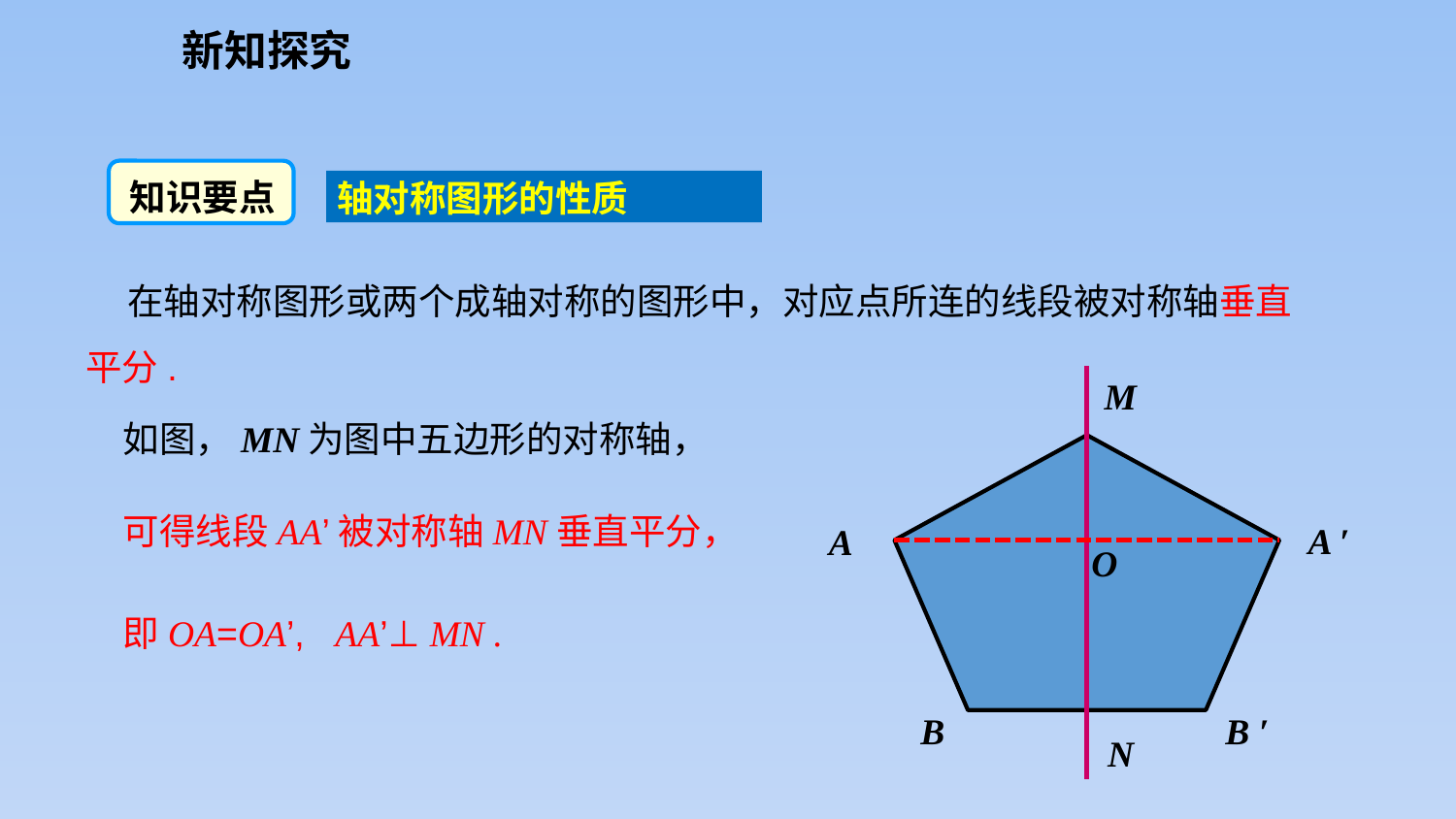

新知探究

知识要点
轴对称图形的性质
    在轴对称图形或两个成轴对称的图形中，对应点所连的线段被对称轴垂直平分.
M

A ′
A
B ′
B
N
如图，MN为图中五边形的对称轴，
可得线段AA’被对称轴MN垂直平分，

即OA=OA’,   AA’⊥ MN .
O